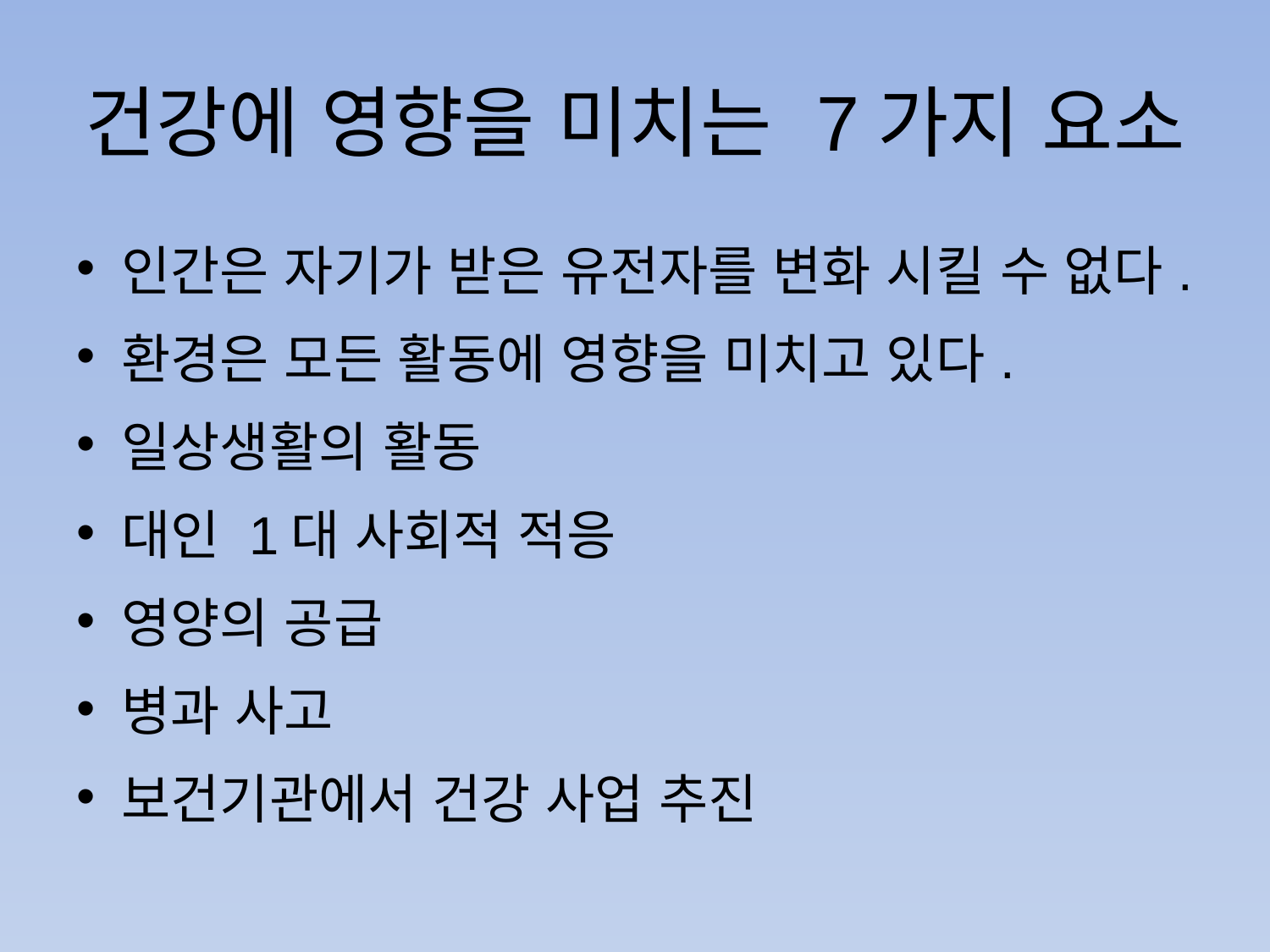

# 건강에 영향을 미치는 7가지 요소
인간은 자기가 받은 유전자를 변화 시킬 수 없다.
환경은 모든 활동에 영향을 미치고 있다.
일상생활의 활동
대인 1대 사회적 적응
영양의 공급
병과 사고
보건기관에서 건강 사업 추진